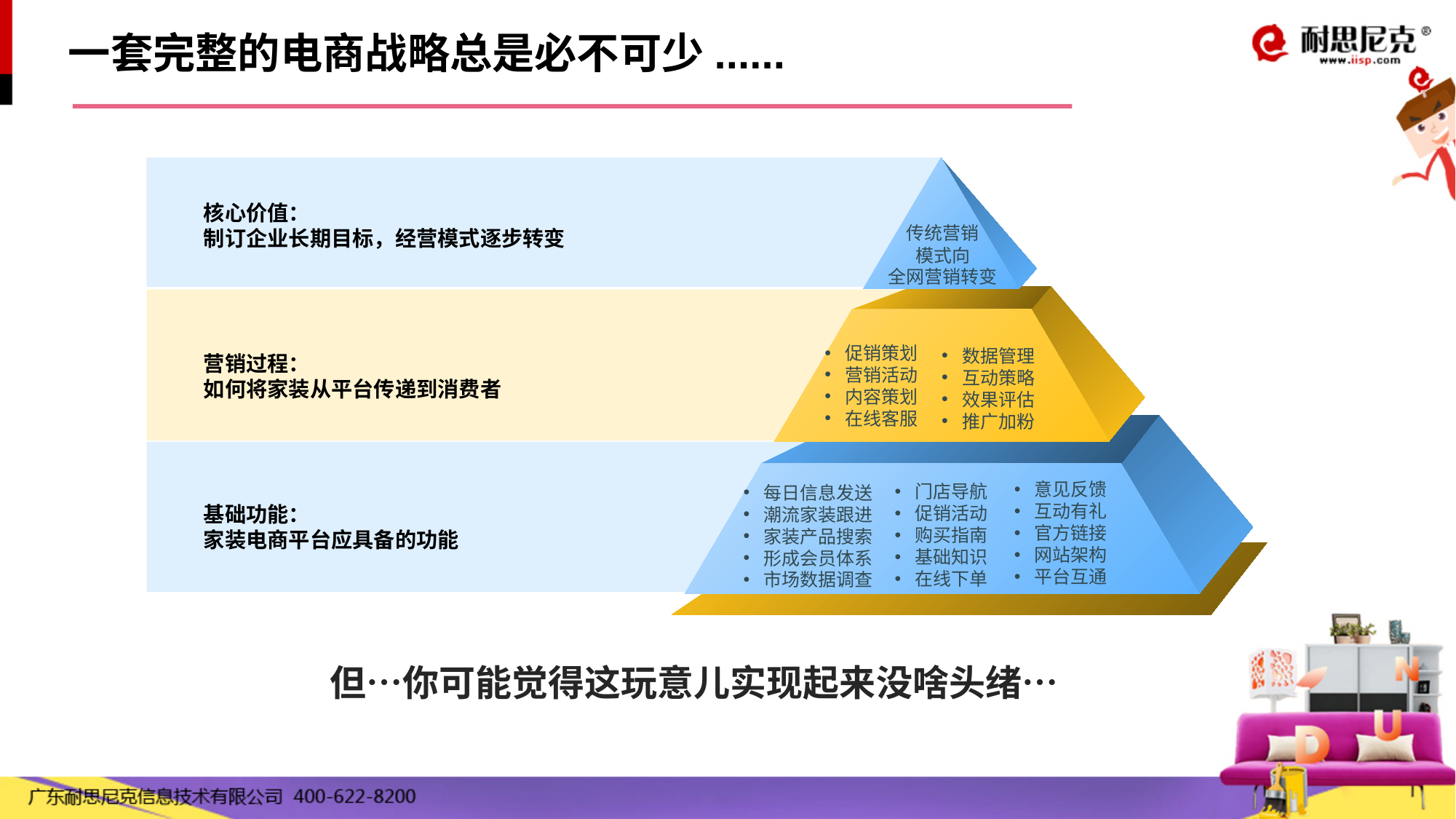

一套完整的电商战略总是必不可少......

核心价值：
制订企业长期目标，经营模式逐步转变
传统营销
模式向
全网营销转变

营销过程：
如何将家装从平台传递到消费者

基础功能：
家装电商平台应具备的功能

促销策划
营销活动
内容策划
在线客服
数据管理
互动策略
效果评估
推广加粉
意见反馈
互动有礼
官方链接
网站架构
平台互通
门店导航
促销活动
购买指南
基础知识
在线下单
每日信息发送
潮流家装跟进
家装产品搜索
形成会员体系
市场数据调查
但…你可能觉得这玩意儿实现起来没啥头绪…